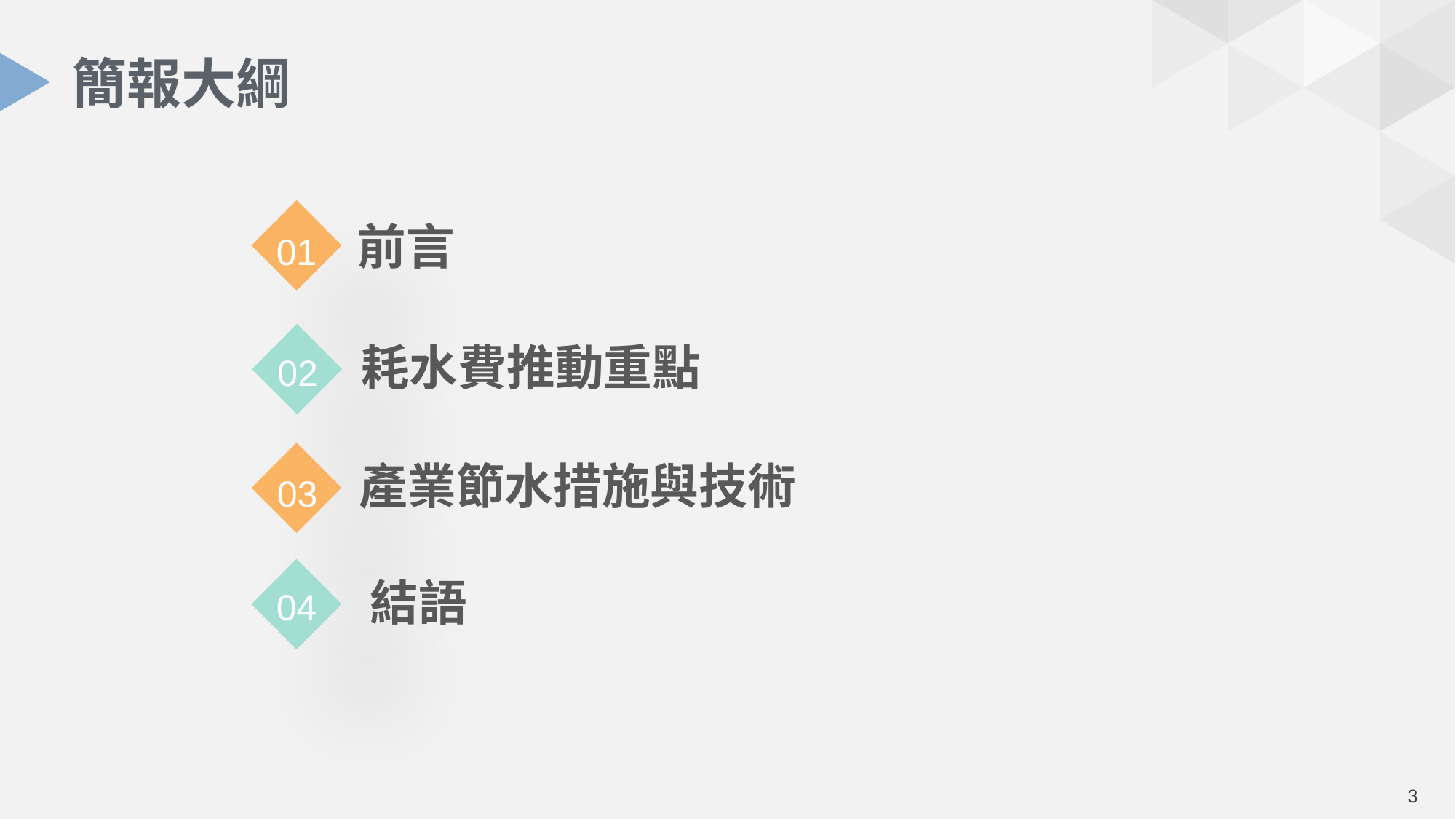

# 簡報大綱

01
前言

02
耗水費推動重點

03
產業節水措施與技術

04
結語
3